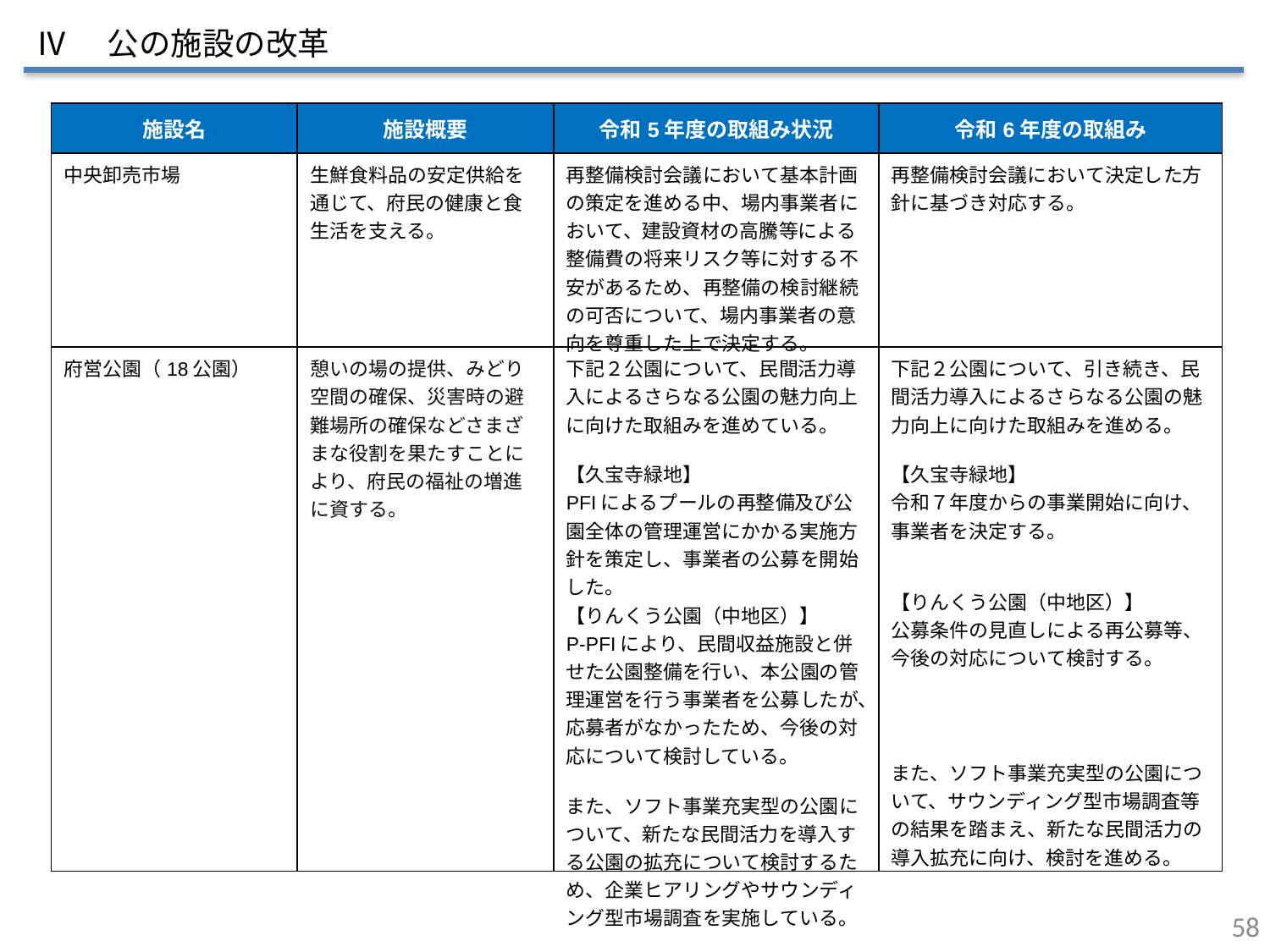

Ⅳ　公の施設の改革
| 施設名 | 施設概要 | 令和5年度の取組み状況 | 令和6年度の取組み |
| --- | --- | --- | --- |
| 中央卸売市場 | 生鮮食料品の安定供給を通じて、府民の健康と食生活を支える。 | 再整備検討会議において基本計画の策定を進める中、場内事業者において、建設資材の高騰等による整備費の将来リスク等に対する不安があるため、再整備の検討継続の可否について、場内事業者の意向を尊重した上で決定する。 | 再整備検討会議において決定した方針に基づき対応する。 |
| 府営公園（18公園） | 憩いの場の提供、みどり空間の確保、災害時の避難場所の確保などさまざまな役割を果たすことにより、府民の福祉の増進に資する。 | 下記２公園について、民間活力導入によるさらなる公園の魅力向上に向けた取組みを進めている。 【久宝寺緑地】 PFIによるプールの再整備及び公園全体の管理運営にかかる実施方針を策定し、事業者の公募を開始した。 【りんくう公園（中地区）】 P-PFIにより、民間収益施設と併せた公園整備を行い、本公園の管理運営を行う事業者を公募したが、応募者がなかったため、今後の対応について検討している。 また、ソフト事業充実型の公園について、新たな民間活力を導入する公園の拡充について検討するため、企業ヒアリングやサウンディング型市場調査を実施している。 | 下記２公園について、引き続き、民間活力導入によるさらなる公園の魅力向上に向けた取組みを進める。 【久宝寺緑地】 令和７年度からの事業開始に向け、事業者を決定する。 【りんくう公園（中地区）】 公募条件の見直しによる再公募等、今後の対応について検討する。 また、ソフト事業充実型の公園について、サウンディング型市場調査等の結果を踏まえ、新たな民間活力の導入拡充に向け、検討を進める。 |
58